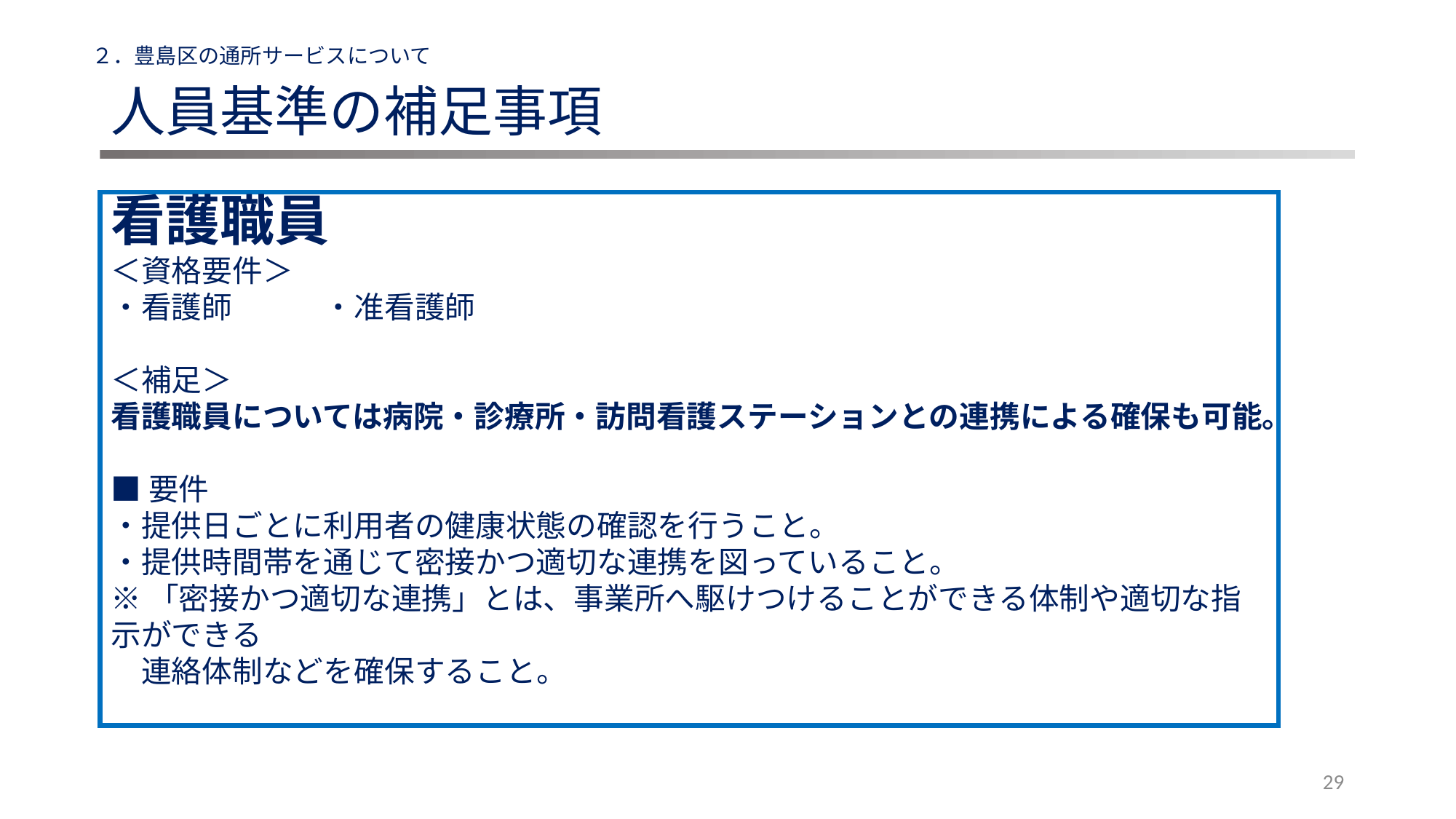

２．豊島区の通所サービスについて
# 人員基準の補足事項

看護職員
＜資格要件＞
・看護師　　　・准看護師

＜補足＞
看護職員については病院・診療所・訪問看護ステーションとの連携による確保も可能。

■要件
・提供日ごとに利用者の健康状態の確認を行うこと。
・提供時間帯を通じて密接かつ適切な連携を図っていること。
※「密接かつ適切な連携」とは、事業所へ駆けつけることができる体制や適切な指示ができる
　連絡体制などを確保すること。

29